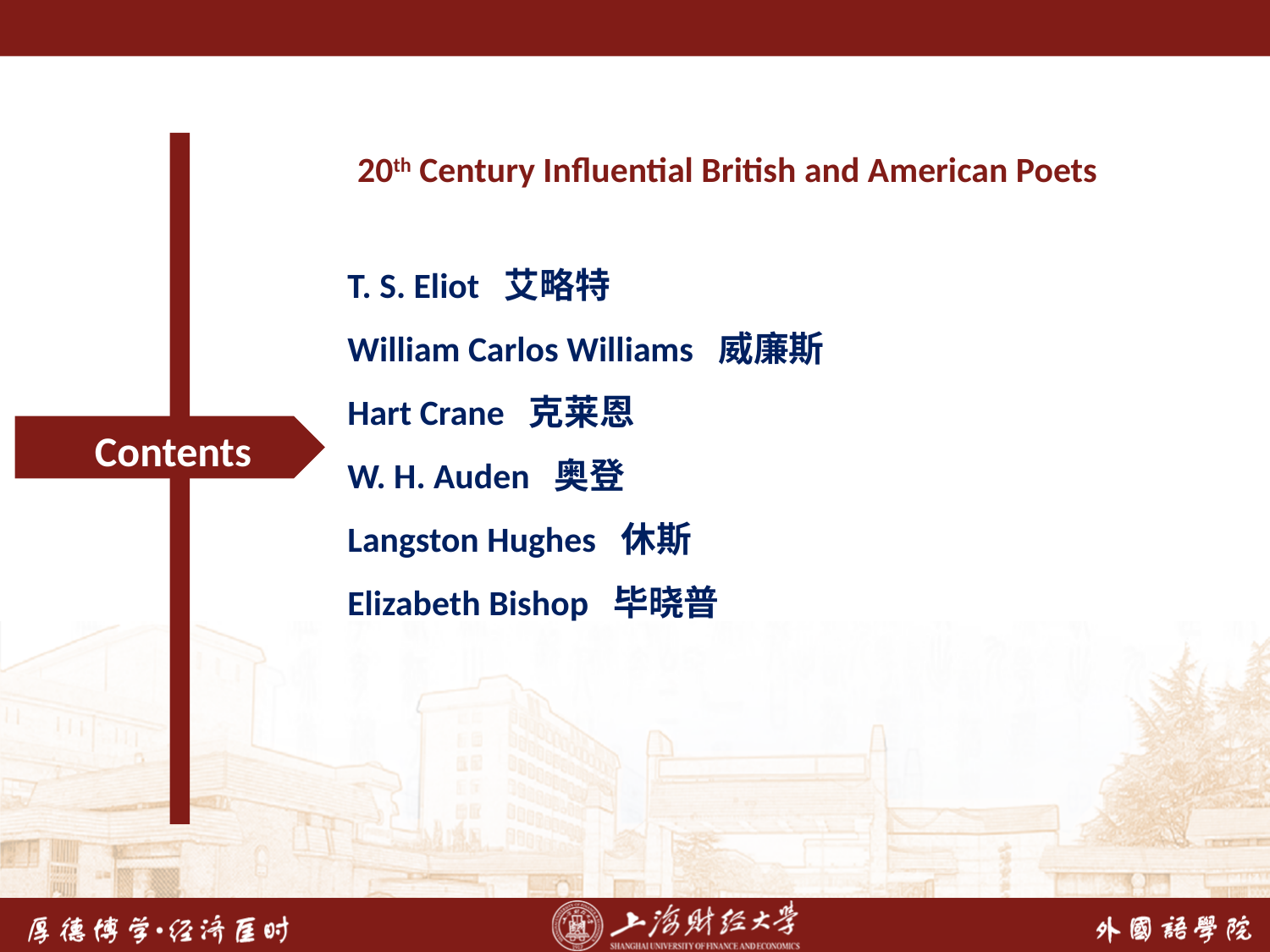

20th Century Influential British and American Poets
T. S. Eliot  艾略特
William Carlos Williams  威廉斯
Hart Crane  克莱恩
W. H. Auden  奥登
Langston Hughes  休斯
Elizabeth Bishop  毕晓普
      Contents